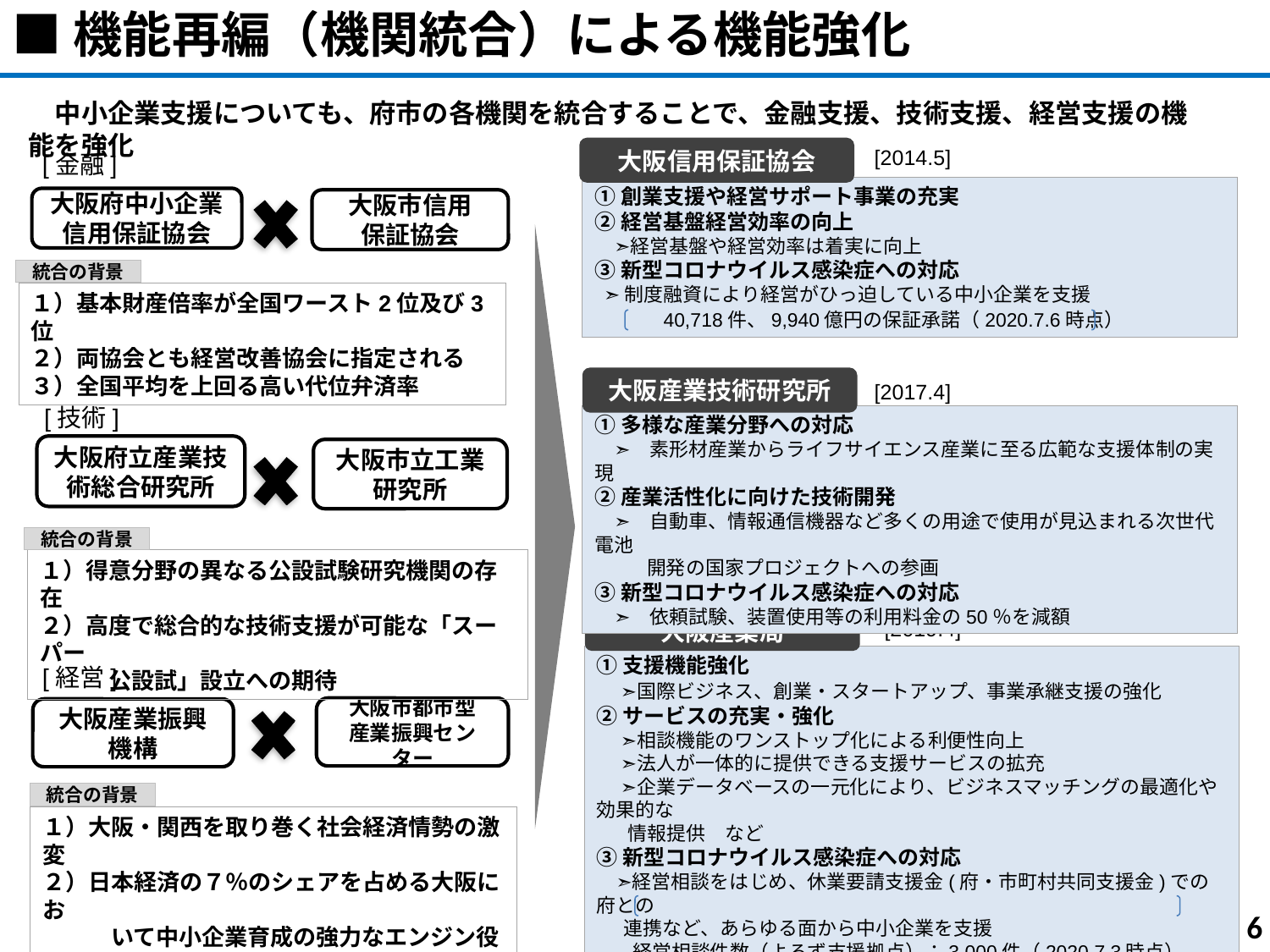

■機能再編（機関統合）による機能強化
　中小企業支援についても、府市の各機関を統合することで、金融支援、技術支援、経営支援の機能を強化
　[2014.5]
大阪信用保証協会
　[金融]
①創業支援や経営サポート事業の充実
②経営基盤経営効率の向上
　➣経営基盤や経営効率は着実に向上
③新型コロナウイルス感染症への対応
  ➣制度融資により経営がひっ迫している中小企業を支援
　　　40,718件、9,940億円の保証承諾（2020.7.6時点）

大阪府中小企業信用保証協会
大阪市信用
保証協会
統合の背景
１）基本財産倍率が全国ワースト2位及び3位
２）両協会とも経営改善協会に指定される
３）全国平均を上回る高い代位弁済率

大阪産業技術研究所
　[2017.4]
　[技術]
①多様な産業分野への対応
　➣　素形材産業からライフサイエンス産業に至る広範な支援体制の実現
②産業活性化に向けた技術開発
　➣　自動車、情報通信機器など多くの用途で使用が見込まれる次世代電池
　　   開発の国家プロジェクトへの参画
③新型コロナウイルス感染症への対応
　➣　依頼試験、装置使用等の利用料金の50％を減額
大阪府立産業技術総合研究所
大阪市立工業研究所

統合の背景
１）得意分野の異なる公設試験研究機関の存在
２）高度で総合的な技術支援が可能な「スーパー
　　　公設試」設立への期待
大阪産業局
　[2019.4]
①支援機能強化
　 ➣国際ビジネス、創業・スタートアップ、事業承継支援の強化
②サービスの充実・強化
　 ➣相談機能のワンストップ化による利便性向上
　 ➣法人が一体的に提供できる支援サービスの拡充
　 ➣企業データベースの一元化により、ビジネスマッチングの最適化や効果的な
      情報提供　など
③新型コロナウイルス感染症への対応
　➣経営相談をはじめ、休業要請支援金(府・市町村共同支援金)での府との
     連携など、あらゆる面から中小企業を支援
       経営相談件数（よろず支援拠点）：3,000件（2020.7.3時点）
　[経営]

大阪市都市型
産業振興センター
大阪産業振興機構
統合の背景
１）大阪・関西を取り巻く社会経済情勢の激変
２）日本経済の７％のシェアを占める大阪にお
　　　いて中小企業育成の強力なエンジン役不在

6